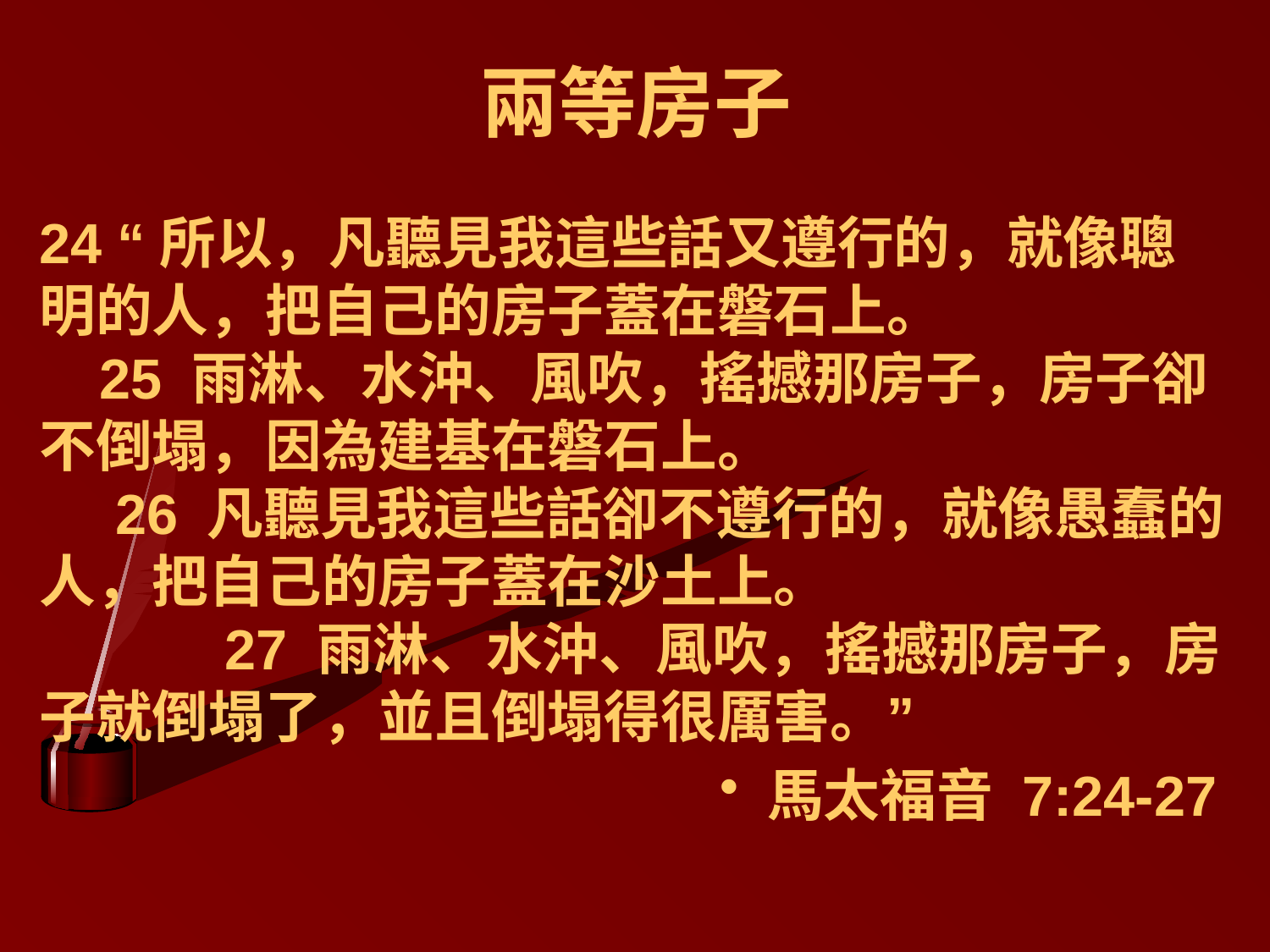

# 兩等房子
24 “所以，凡聽見我這些話又遵行的，就像聰明的人，把自己的房子蓋在磐石上。                      25 雨淋、水沖、風吹，搖撼那房子，房子卻不倒塌，因為建基在磐石上。                                  26 凡聽見我這些話卻不遵行的，就像愚蠢的人，把自己的房子蓋在沙土上。                                     27 雨淋、水沖、風吹，搖撼那房子，房子就倒塌了，並且倒塌得很厲害。”
馬太福音 7:24-27